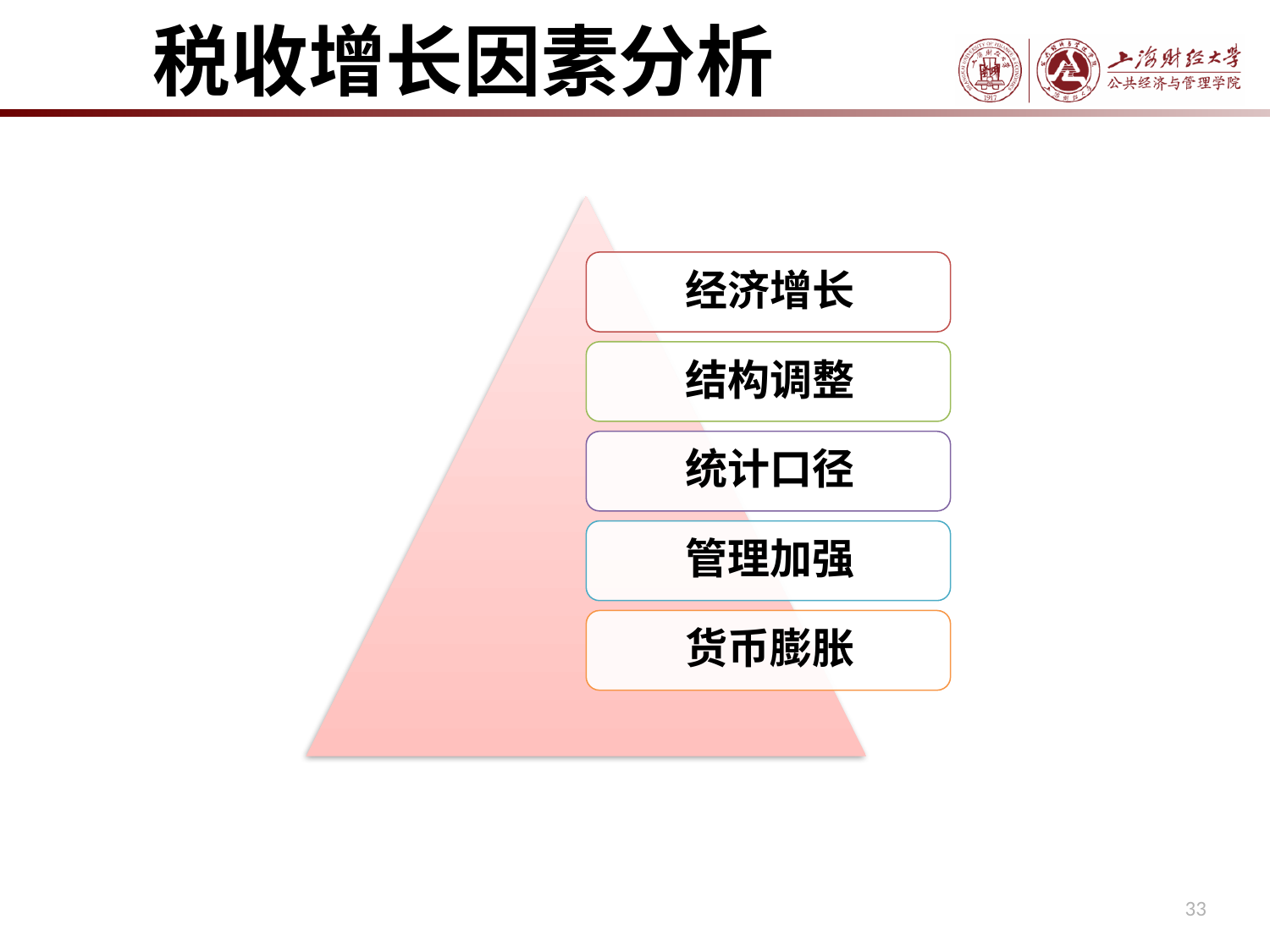

税收增长因素分析
经济增长
结构调整
统计口径
管理加强
货币膨胀
33